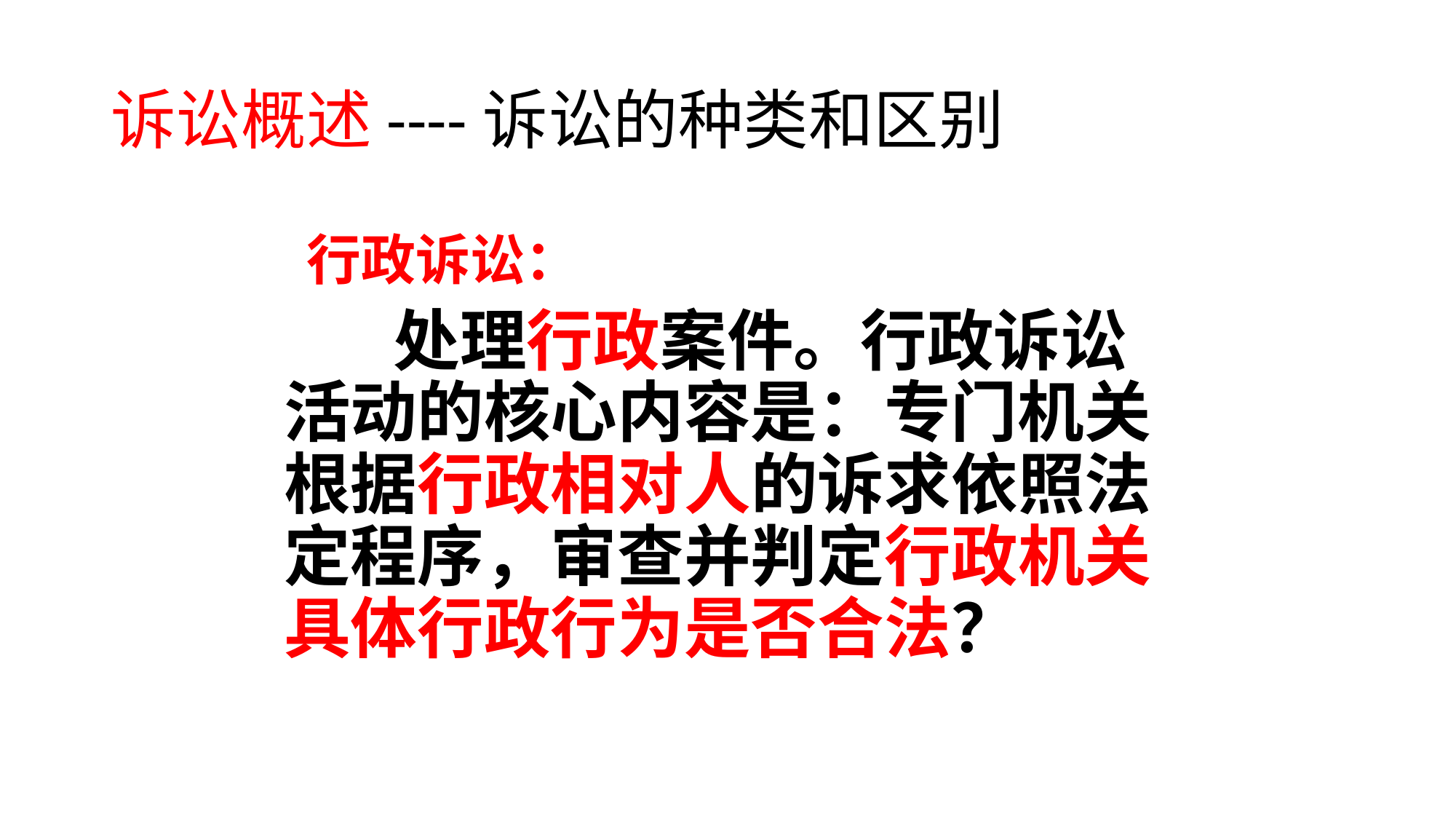

# 诉讼概述----诉讼的种类和区别
   行政诉讼：
          处理行政案件。行政诉讼活动的核心内容是：专门机关根据行政相对人的诉求依照法定程序，审查并判定行政机关具体行政行为是否合法？